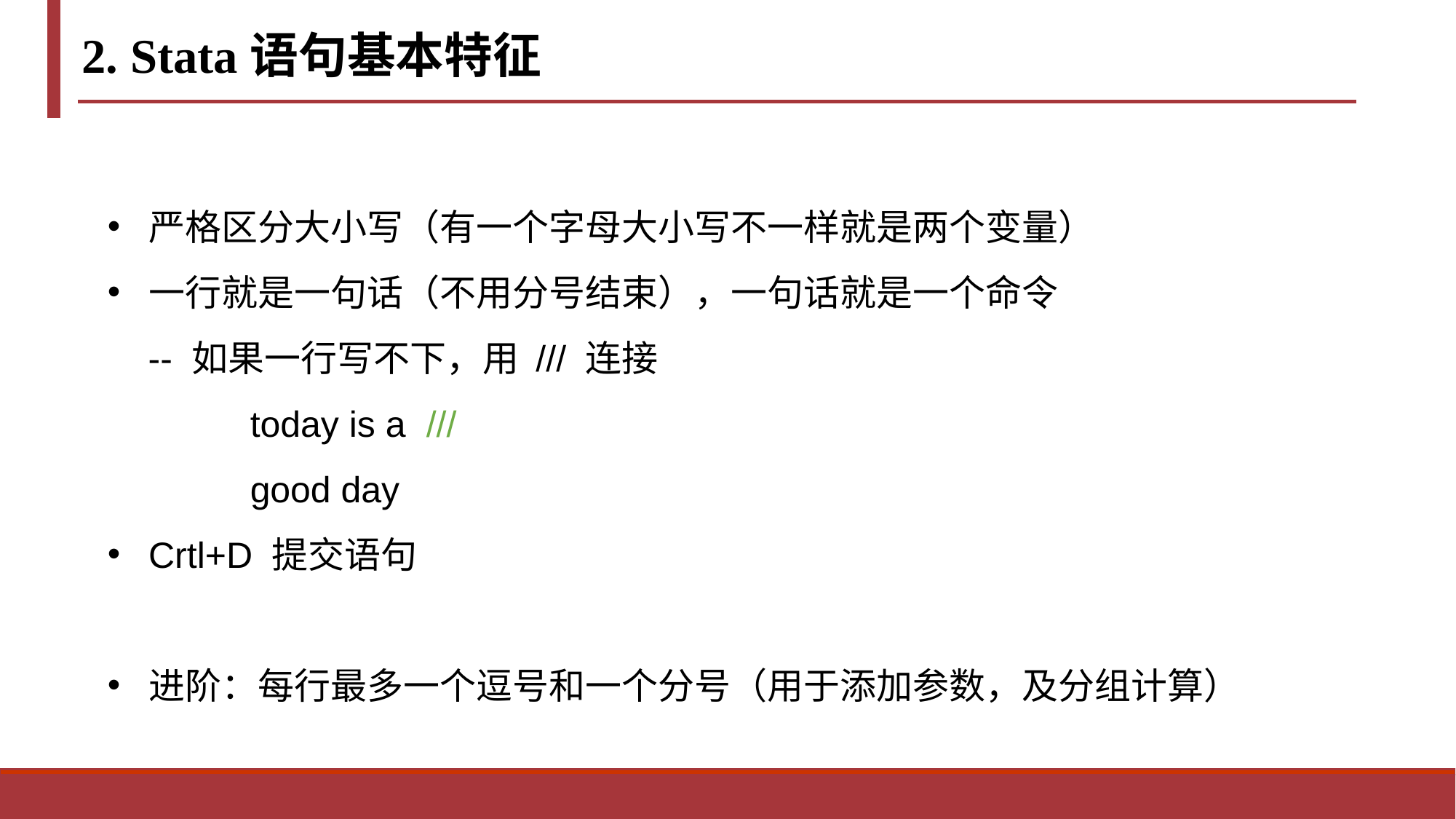

2. Stata语句基本特征
严格区分大小写（有一个字母大小写不一样就是两个变量）
一行就是一句话（不用分号结束），一句话就是一个命令
    -- 如果一行写不下，用 /// 连接
              today is a  ///
              good day
Crtl+D 提交语句

进阶：每行最多一个逗号和一个分号（用于添加参数，及分组计算）